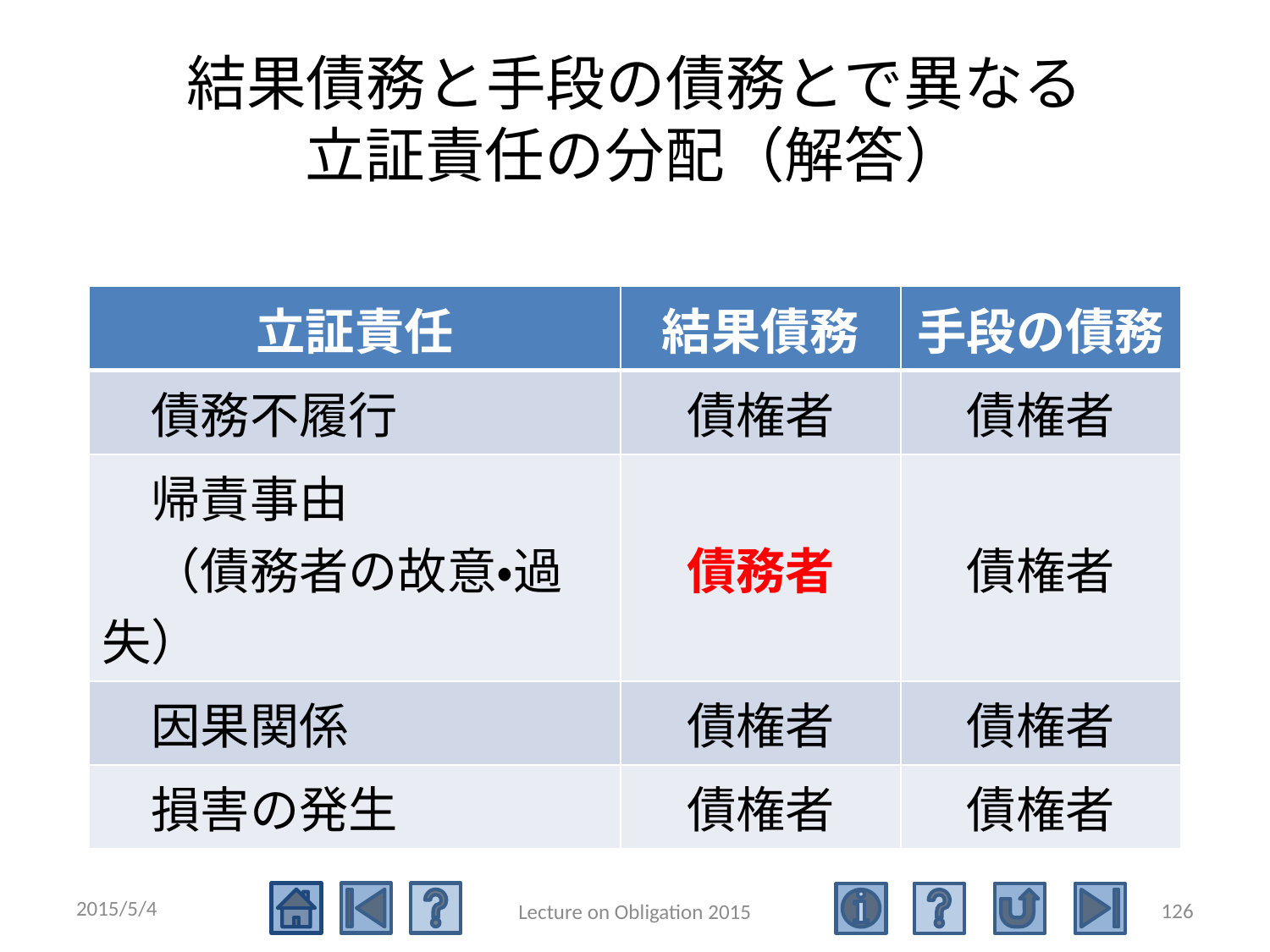

# 結果債務と手段の債務とで異なる 立証責任の分配（解答）
| 立証責任 | 結果債務 | 手段の債務 |
| --- | --- | --- |
| 債務不履行 | 債権者 | 債権者 |
| 帰責事由 　（債務者の故意・過失） | 債務者 | 債権者 |
| 因果関係 | 債権者 | 債権者 |
| 損害の発生 | 債権者 | 債権者 |
2015/5/4
126
Lecture on Obligation 2015